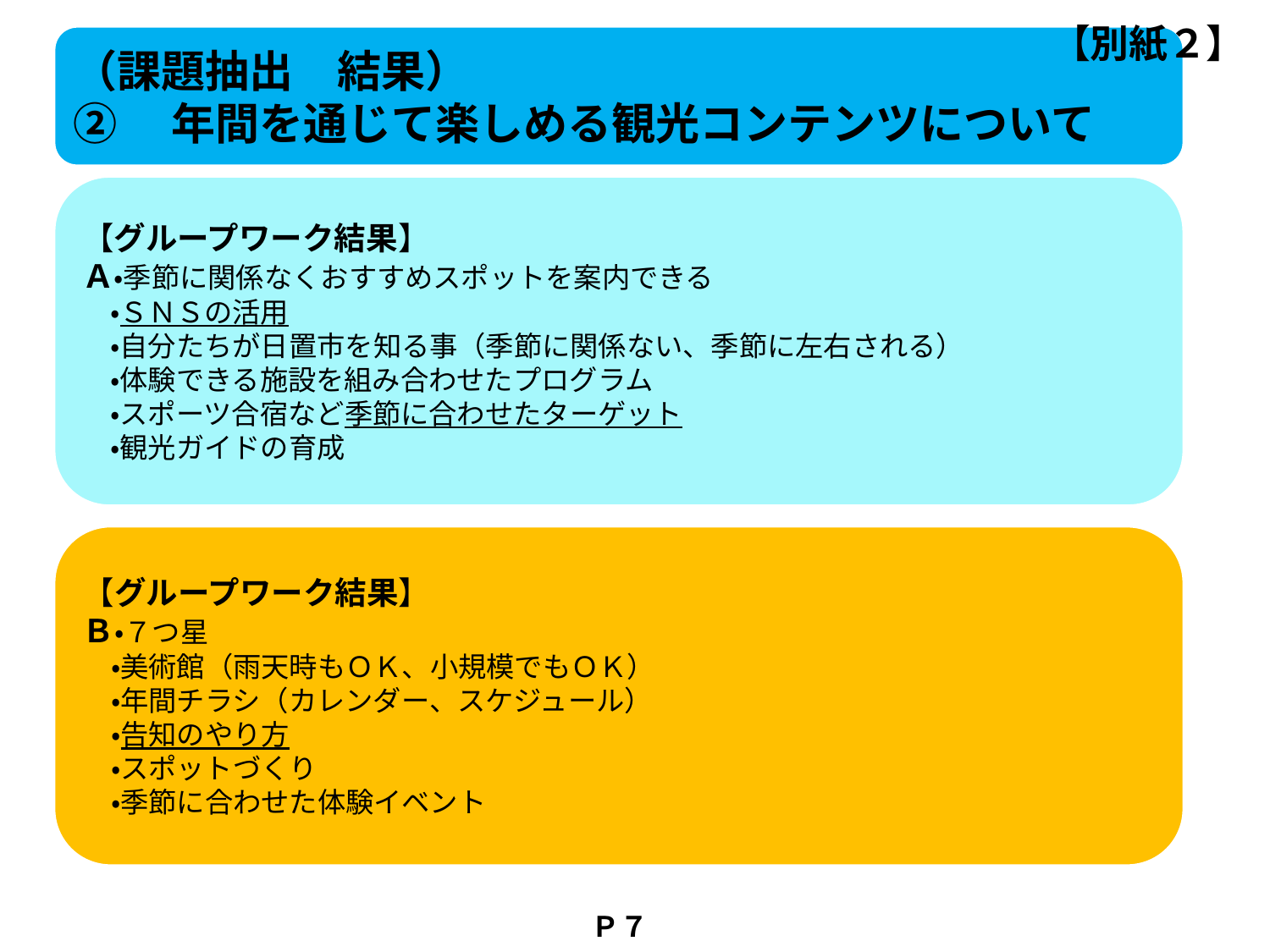

【別紙２】
（課題抽出　結果）
②　年間を通じて楽しめる観光コンテンツについて
【グループワーク結果】
Ａ・季節に関係なくおすすめスポットを案内できる
　・ＳＮＳの活用
　・自分たちが日置市を知る事（季節に関係ない、季節に左右される）
　・体験できる施設を組み合わせたプログラム
　・スポーツ合宿など季節に合わせたターゲット
　・観光ガイドの育成
【グループワーク結果】
Ｂ・７つ星
　・美術館（雨天時もＯＫ、小規模でもＯＫ）
　・年間チラシ（カレンダー、スケジュール）
　・告知のやり方
　・スポットづくり
　・季節に合わせた体験イベント
Ｐ７